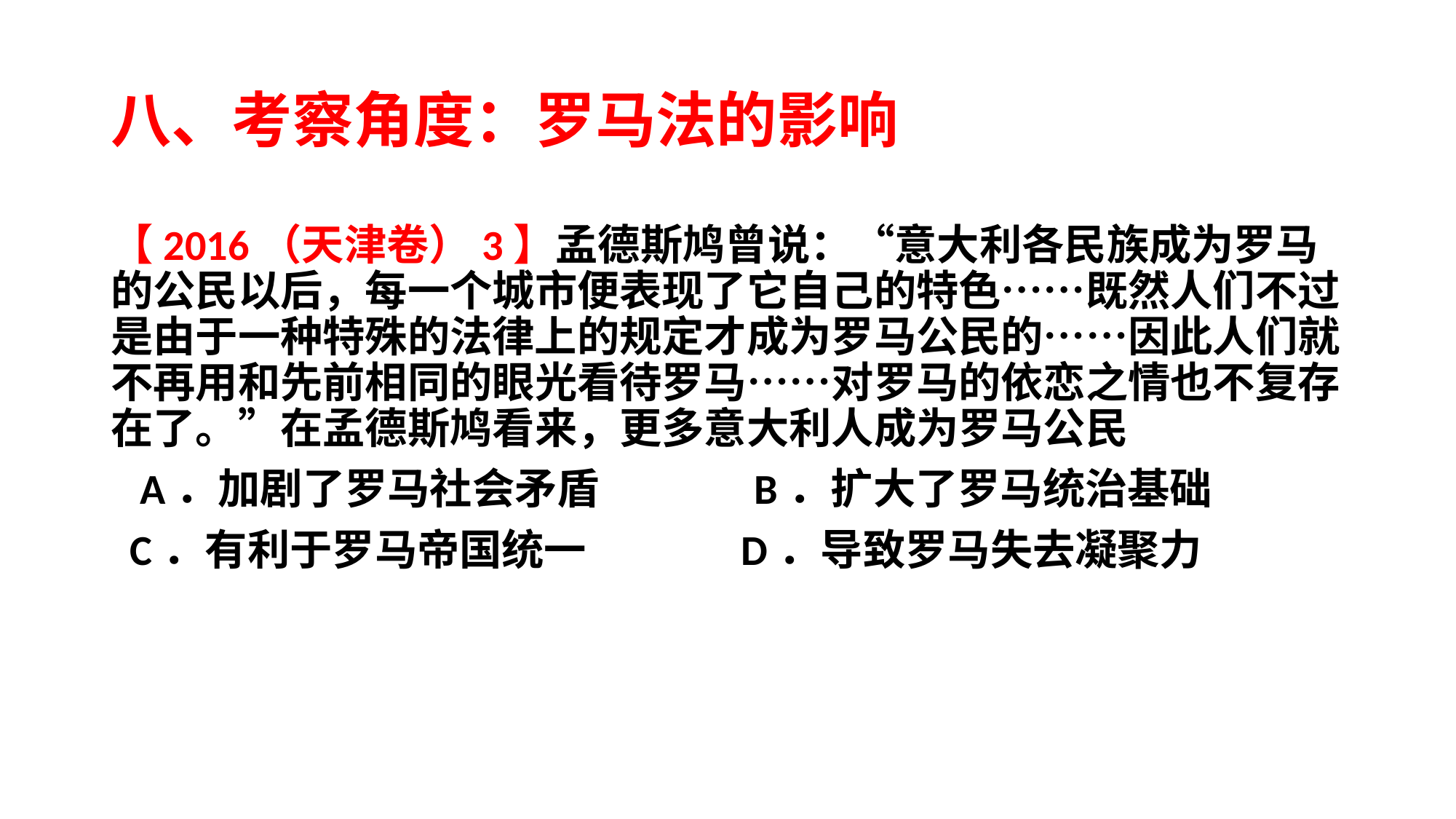

# 八、考察角度：罗马法的影响
【2016（天津卷）3】孟德斯鸠曾说：“意大利各民族成为罗马的公民以后，每一个城市便表现了它自己的特色……既然人们不过是由于一种特殊的法律上的规定才成为罗马公民的……因此人们就不再用和先前相同的眼光看待罗马……对罗马的依恋之情也不复存在了。”在孟德斯鸠看来，更多意大利人成为罗马公民
   A．加剧了罗马社会矛盾               B．扩大了罗马统治基础
  C．有利于罗马帝国统一               D．导致罗马失去凝聚力